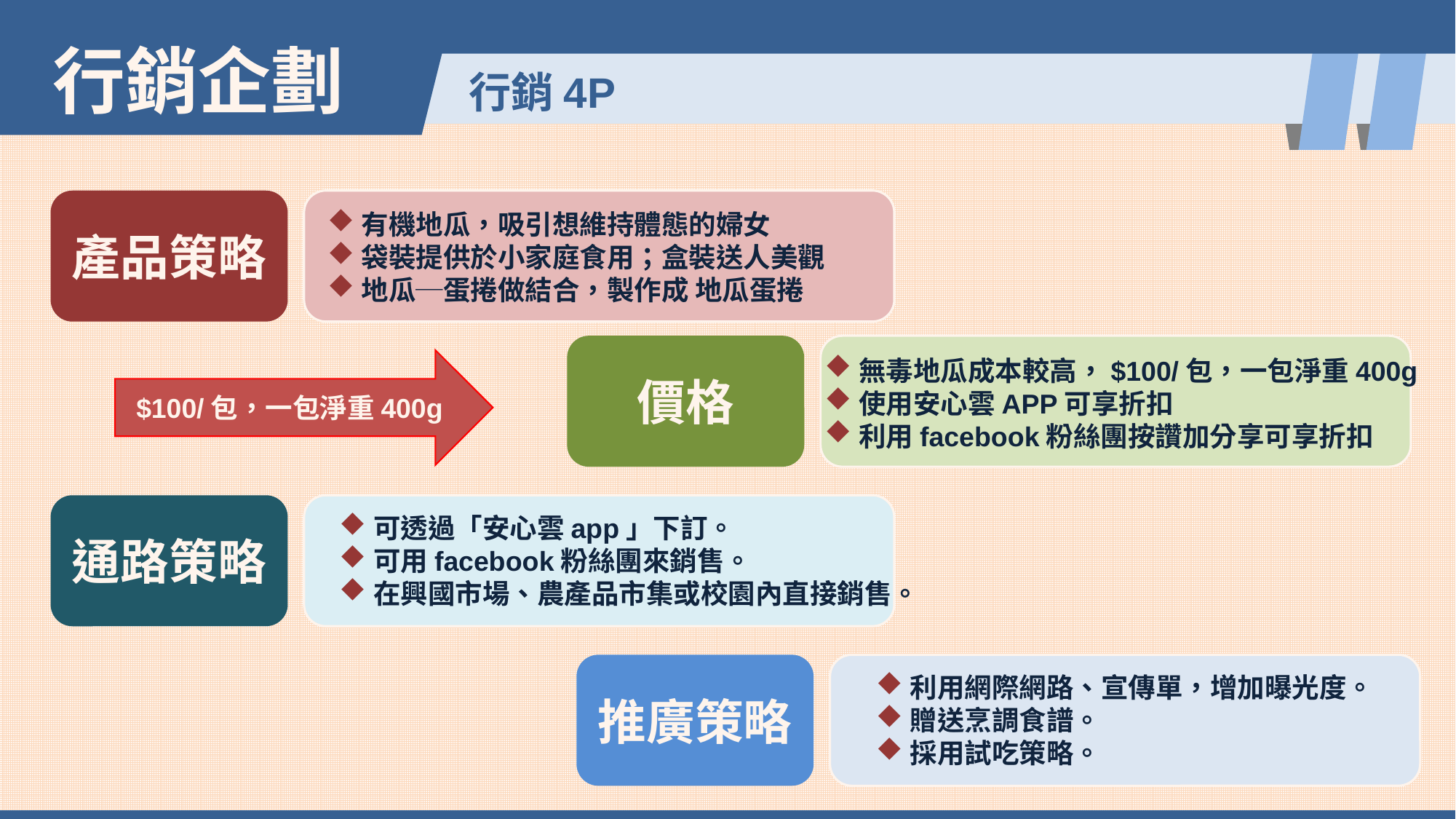

行銷企劃

行銷4P
產品策略

有機地瓜，吸引想維持體態的婦女
袋裝提供於小家庭食用；盒裝送人美觀
地瓜─蛋捲做結合，製作成 地瓜蛋捲
價格

無毒地瓜成本較高，$100/包，一包淨重400g
使用安心雲APP可享折扣
利用facebook粉絲團按讚加分享可享折扣

$100/包，一包淨重400g

通路策略

可透過「安心雲app」下訂。
可用facebook粉絲團來銷售。
在興國市場、農產品市集或校園內直接銷售。

推廣策略

利用網際網路、宣傳單，增加曝光度。
贈送烹調食譜。
採用試吃策略。